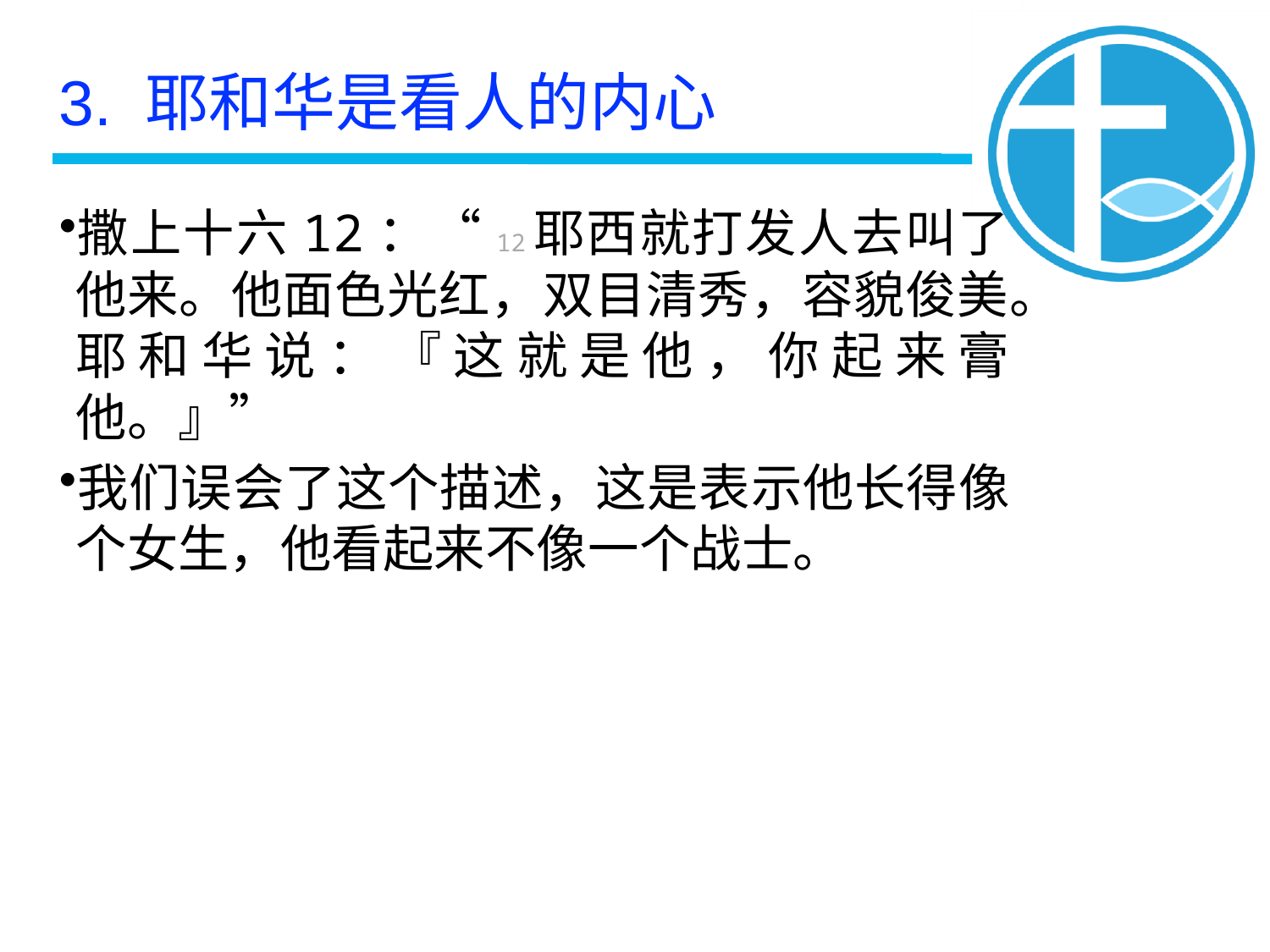

3. 耶和华是看人的内心
撒上十六12：“12耶西就打发人去叫了他来。他面色光红，双目清秀，容貌俊美。耶和华说：『这就是他，你起来膏他。』”
我们误会了这个描述，这是表示他长得像个女生，他看起来不像一个战士。